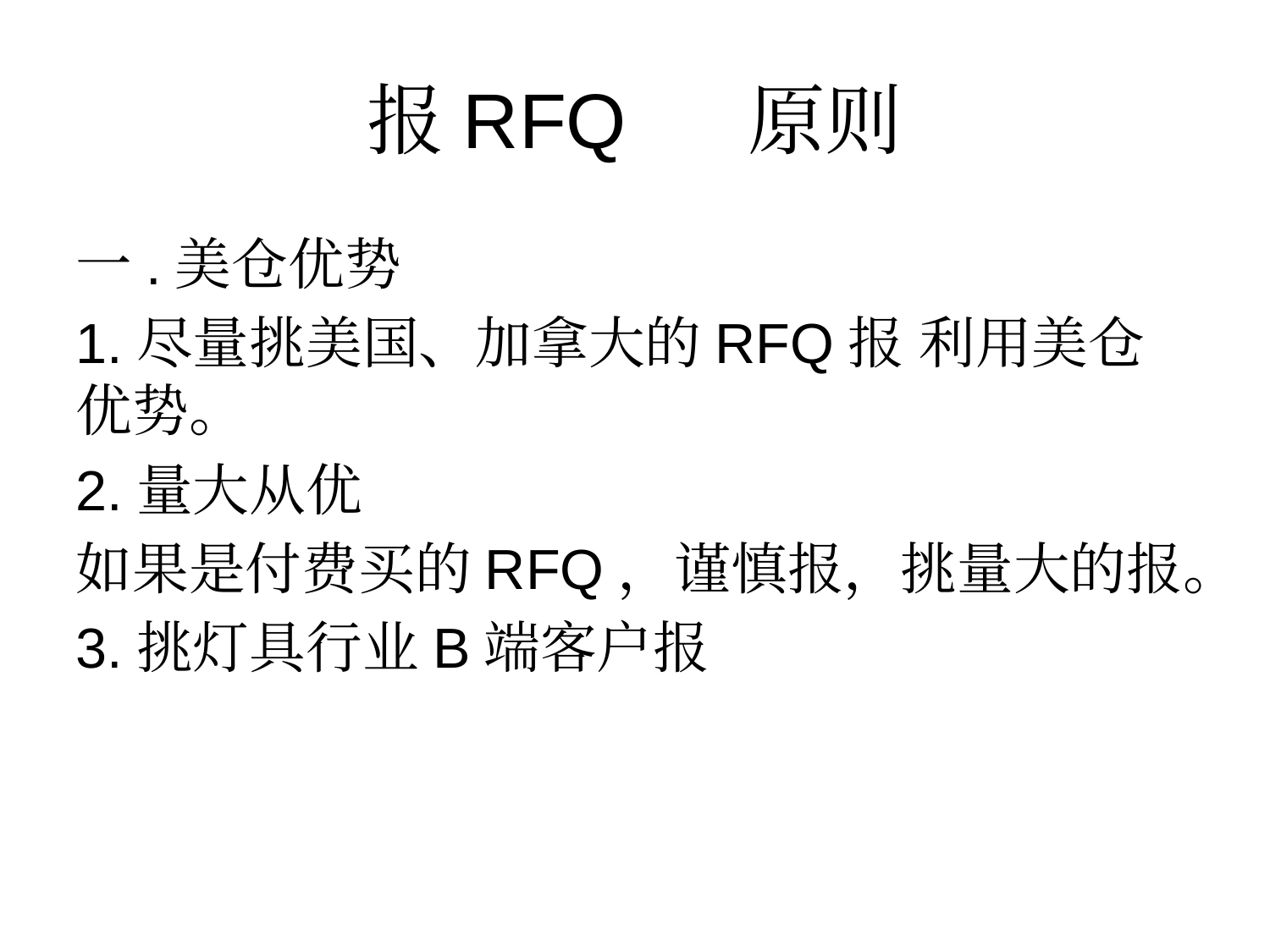

# 报RFQ	原则
一.美仓优势
1.尽量挑美国、加拿大的RFQ报 利用美仓优势。
2.量大从优
如果是付费买的RFQ，谨慎报，挑量大的报。
3.挑灯具行业B端客户报